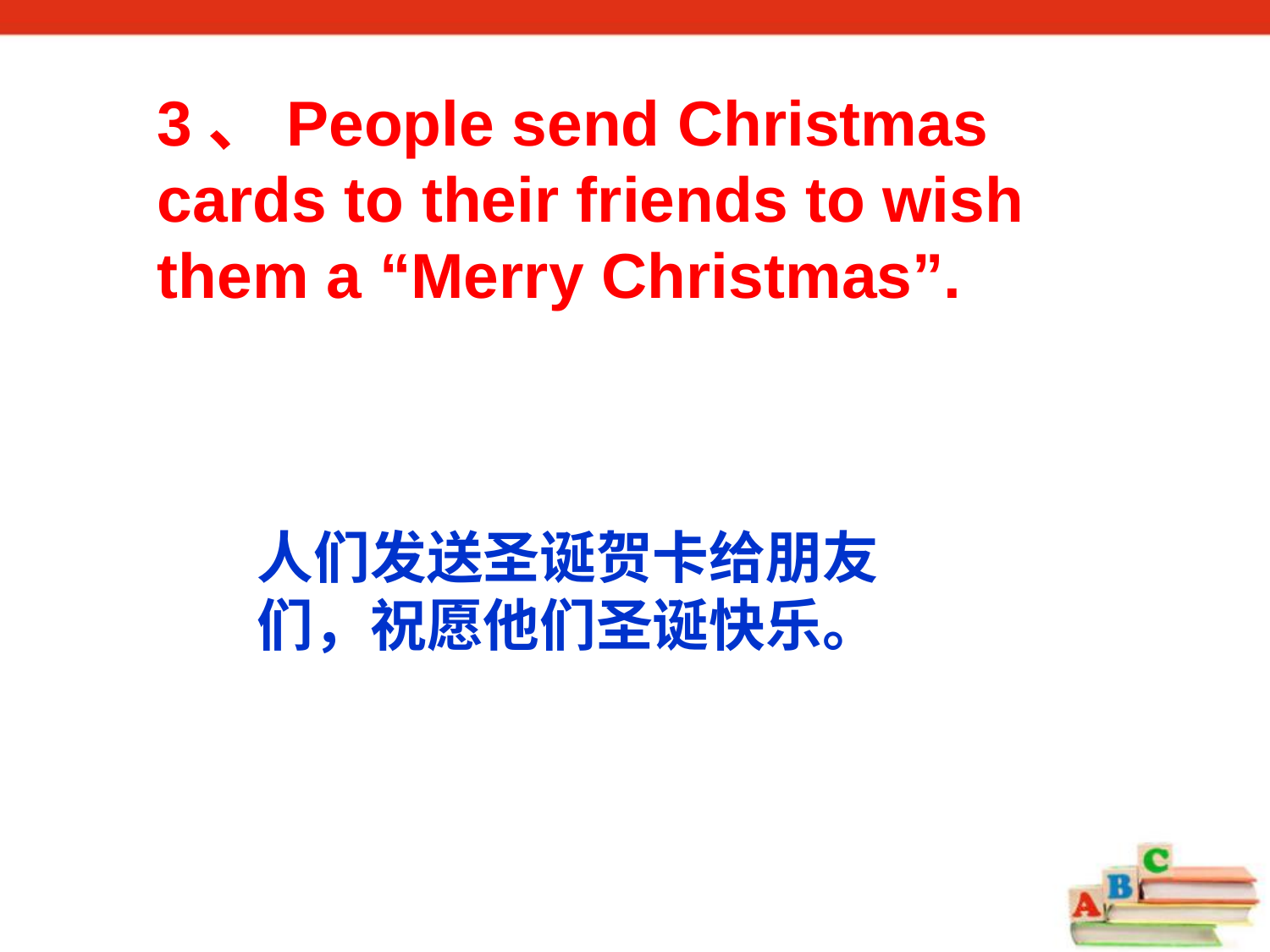

3、People send Christmas cards to their friends to wish them a “Merry Christmas”.
人们发送圣诞贺卡给朋友们，祝愿他们圣诞快乐。